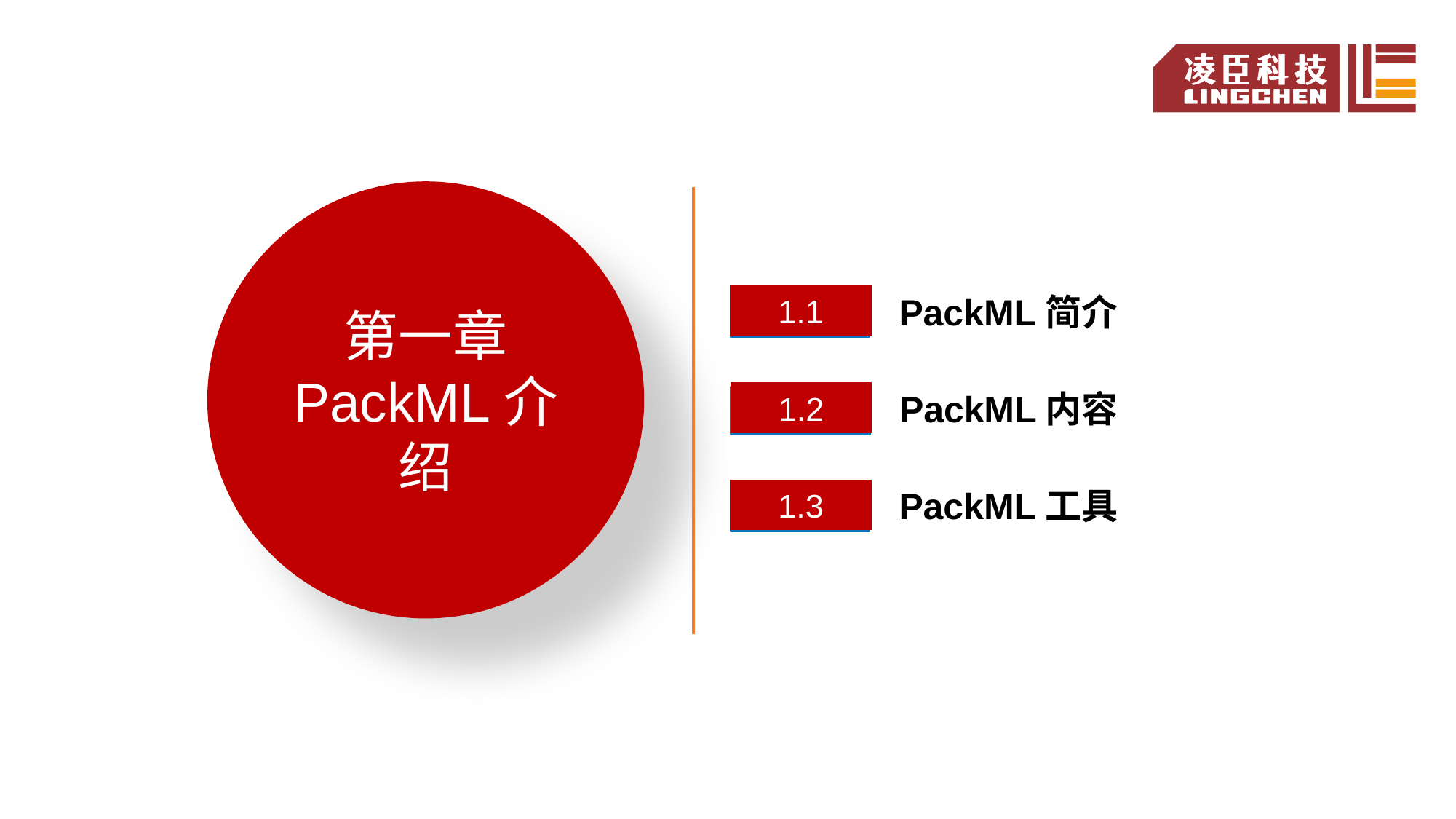

第一章
PackML介绍
PackML简介
1.1

PackML内容
1.2

PackML工具
1.3